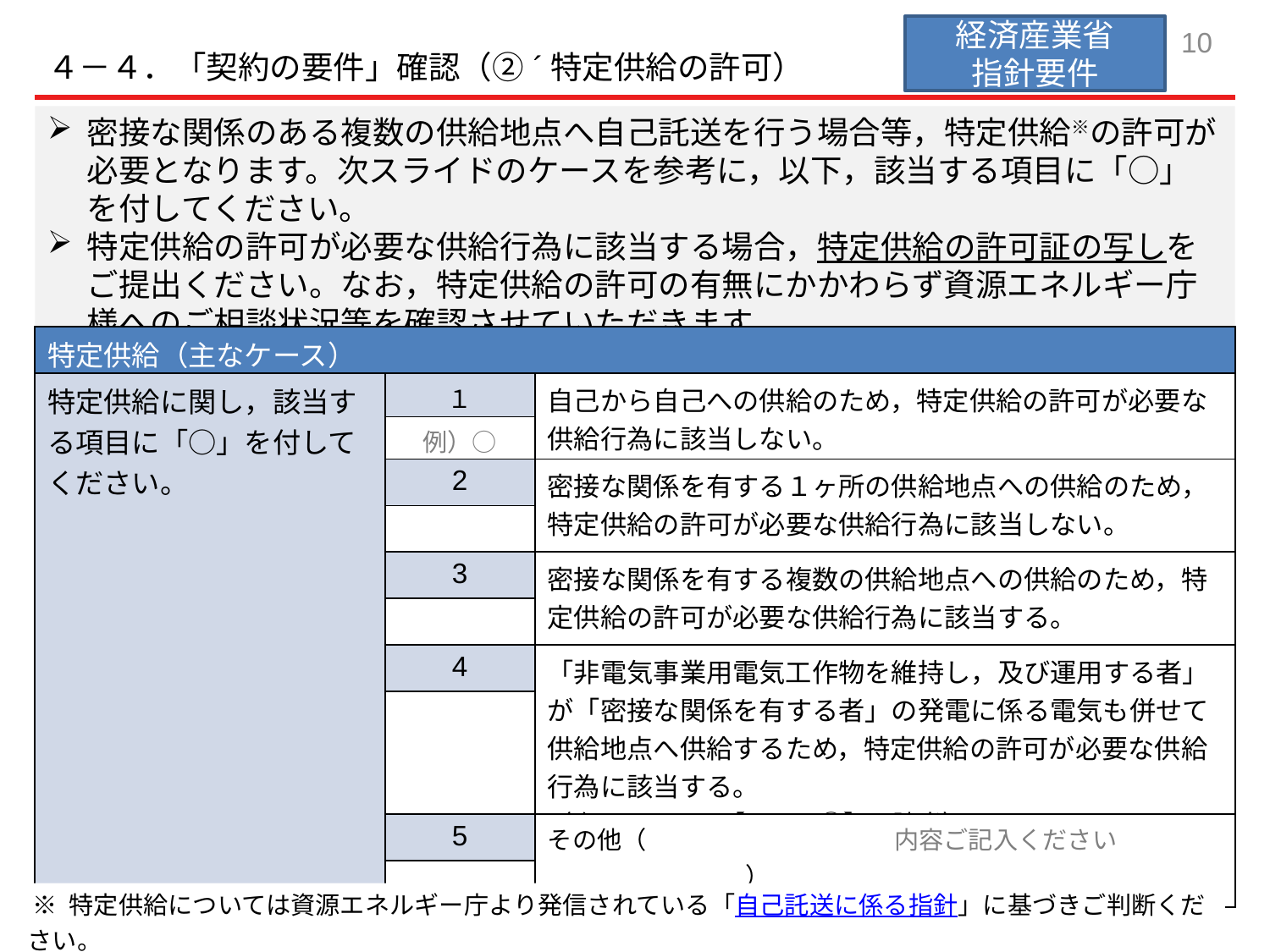

経済産業省
指針要件
10
４－４．「契約の要件」確認（②´特定供給の許可）
密接な関係のある複数の供給地点へ自己託送を行う場合等，特定供給※の許可が必要となります。次スライドのケースを参考に，以下，該当する項目に「○」を付してください。
特定供給の許可が必要な供給行為に該当する場合，特定供給の許可証の写しをご提出ください。なお，特定供給の許可の有無にかかわらず資源エネルギー庁様へのご相談状況等を確認させていただきます。
| 特定供給（主なケース） |  |  |
| --- | --- | --- |
| 特定供給に関し，該当する項目に「○」を付してください。 | １ | 自己から自己への供給のため，特定供給の許可が必要な供給行為に該当しない。 |
|  | 例）○ |  |
|  | 2 | 密接な関係を有する１ヶ所の供給地点への供給のため，特定供給の許可が必要な供給行為に該当しない。 |
|  |  |  |
|  | 3 | 密接な関係を有する複数の供給地点への供給のため，特定供給の許可が必要な供給行為に該当する。 |
|  |  |  |
|  | 4 | 「非電気事業用電気工作物を維持し，及び運用する者」が「密接な関係を有する者」の発電に係る電気も併せて供給地点へ供給するため，特定供給の許可が必要な供給行為に該当する。 （次スライドの【ケース④】に該当） |
|  |  |  |
|  | 5 | その他（　　　　　　　　　　内容ご記入ください　　　　　　　　　　　　） |
|  |  |  |
 ※ 特定供給については資源エネルギー庁より発信されている「自己託送に係る指針」に基づきご判断ください。